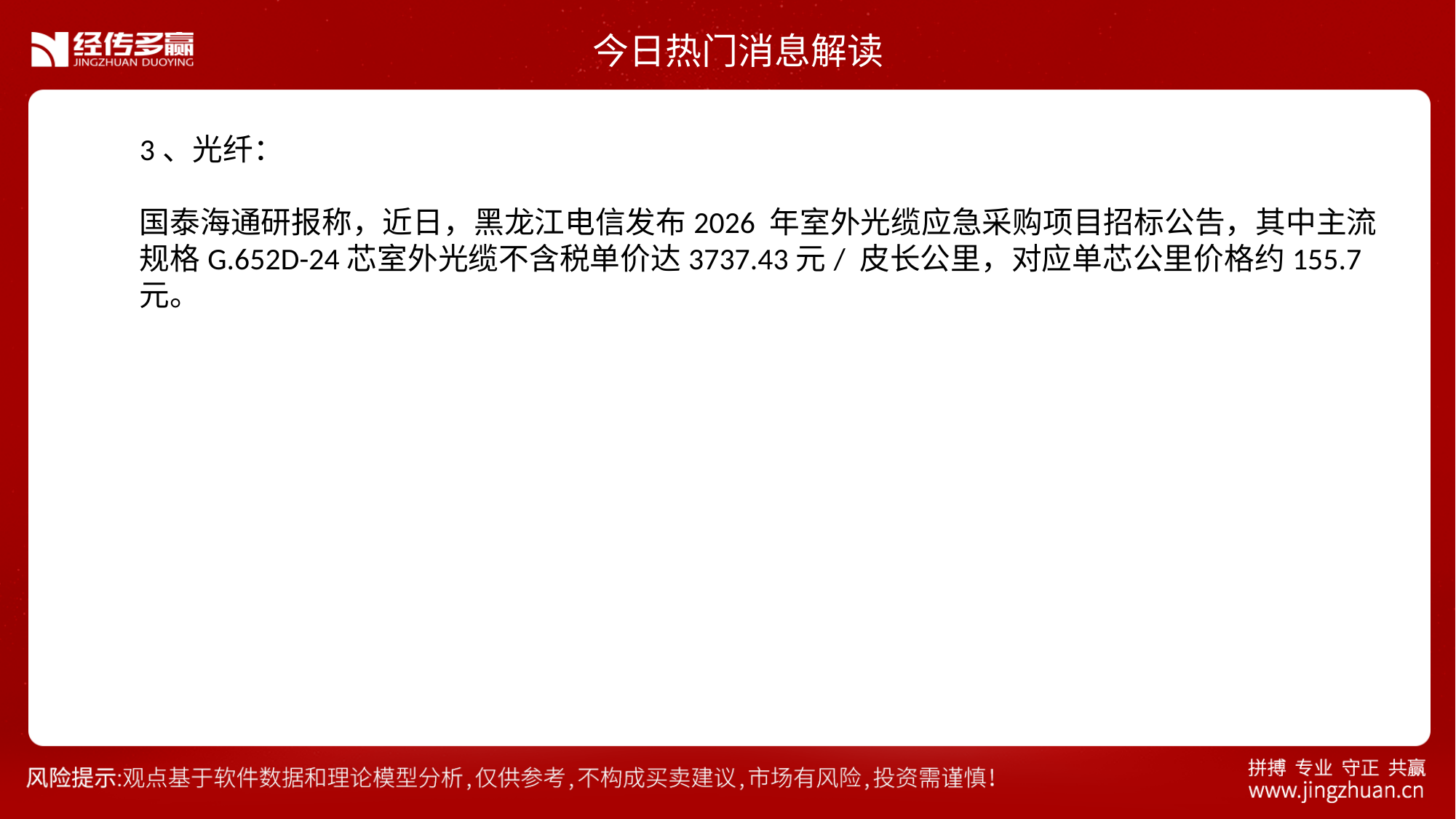

今日热门消息解读
3、光纤：

国泰海通研报称，近日，黑龙江电信发布2026 年室外光缆应急采购项目招标公告，其中主流规格G.652D-24芯室外光缆不含税单价达3737.43元/ 皮长公里，对应单芯公里价格约155.7元。